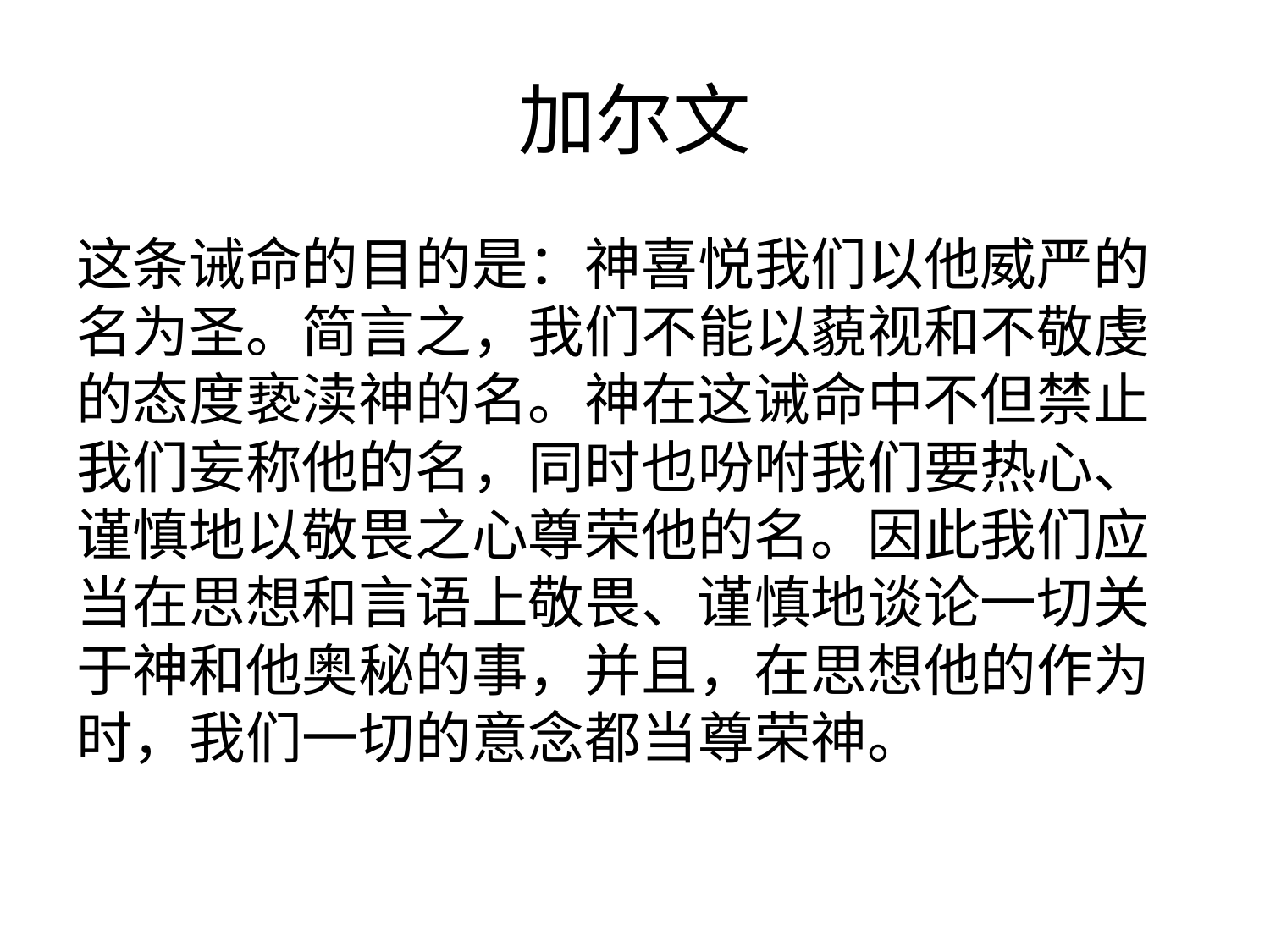

# 加尔文
这条诫命的目的是：神喜悦我们以他威严的名为圣。简言之，我们不能以藐视和不敬虔的态度亵渎神的名。神在这诫命中不但禁止我们妄称他的名，同时也吩咐我们要热心、谨慎地以敬畏之心尊荣他的名。因此我们应当在思想和言语上敬畏、谨慎地谈论一切关于神和他奥秘的事，并且，在思想他的作为时，我们一切的意念都当尊荣神。